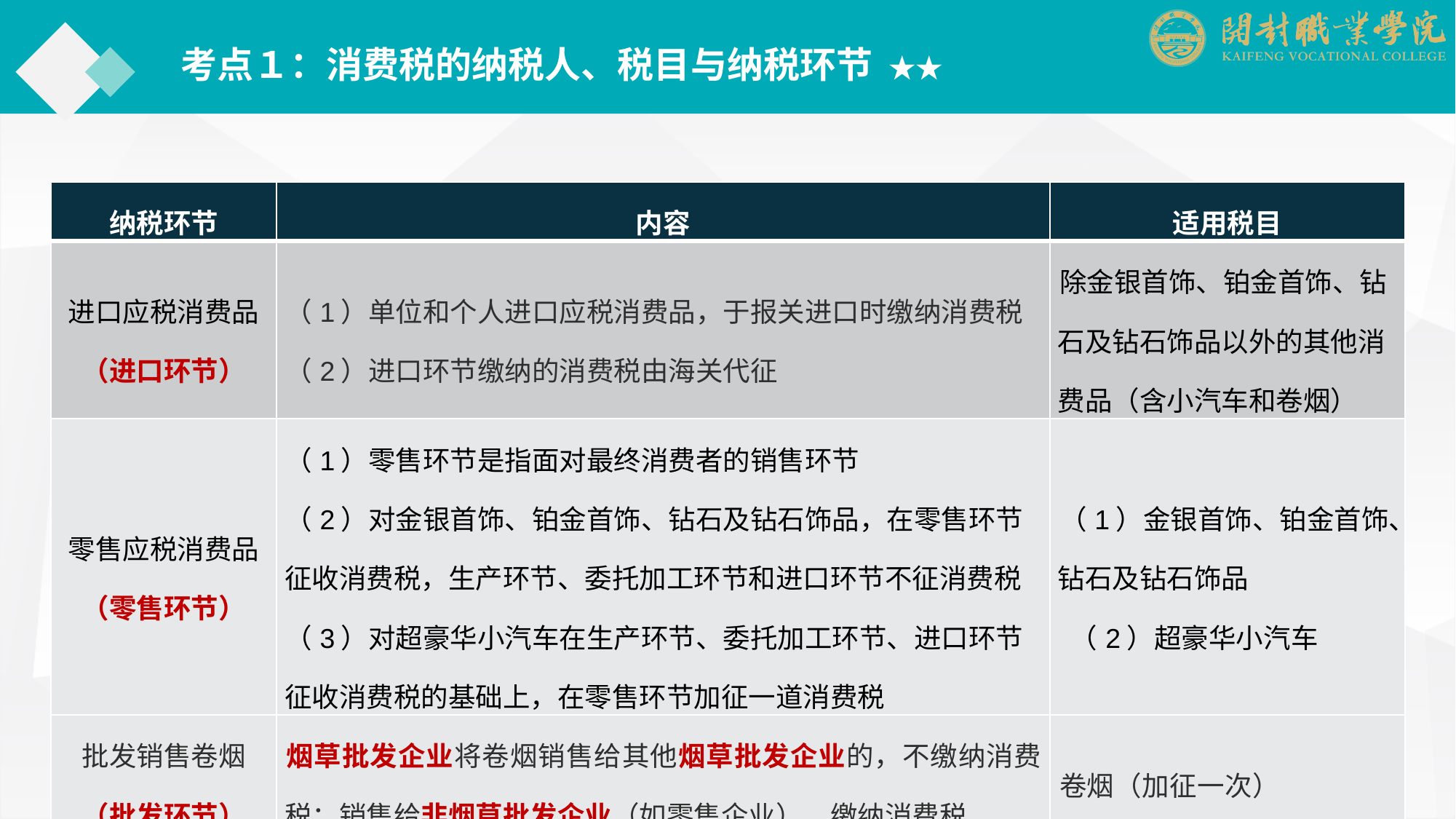

考点１：消费税的纳税人、税目与纳税环节  ★★
| 纳税环节 | 内容 | 适用税目 |
| --- | --- | --- |
| 进口应税消费品 （进口环节） | （1）单位和个人进口应税消费品，于报关进口时缴纳消费税 （2）进口环节缴纳的消费税由海关代征 | 除金银首饰、铂金首饰、钻石及钻石饰品以外的其他消费品（含小汽车和卷烟） |
| 零售应税消费品 （零售环节） | （1）零售环节是指面对最终消费者的销售环节 （2）对金银首饰、铂金首饰、钻石及钻石饰品，在零售环节征收消费税，生产环节、委托加工环节和进口环节不征消费税 （3）对超豪华小汽车在生产环节、委托加工环节、进口环节征收消费税的基础上，在零售环节加征一道消费税 | （1）金银首饰、铂金首饰、钻石及钻石饰品 （2）超豪华小汽车 |
| 批发销售卷烟 （批发环节） | 烟草批发企业将卷烟销售给其他烟草批发企业的，不缴纳消费税；销售给非烟草批发企业（如零售企业），缴纳消费税 | 卷烟（加征一次） |